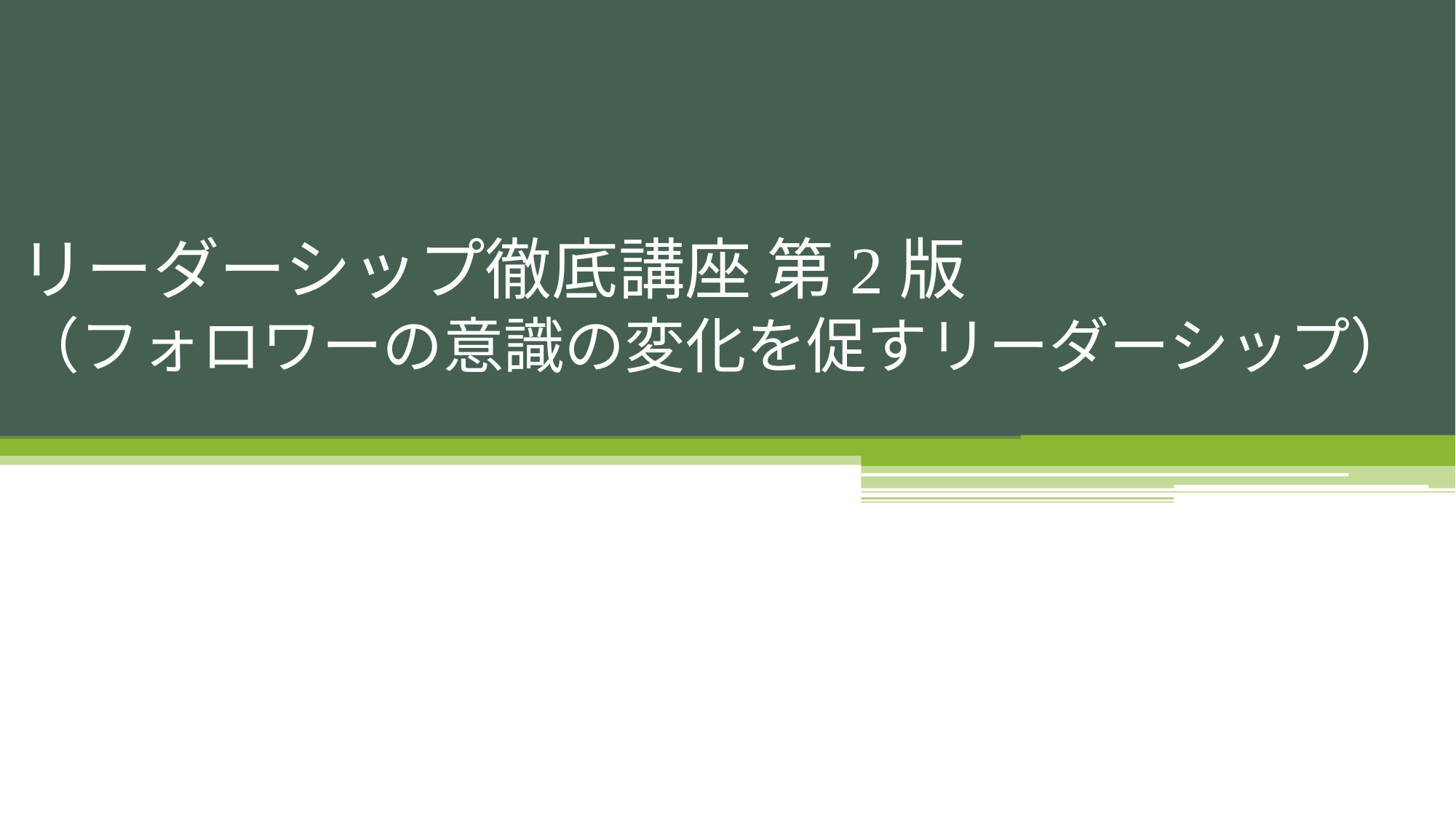

# リーダーシップ徹底講座 第2版 （フォロワーの意識の変化を促すリーダーシップ）